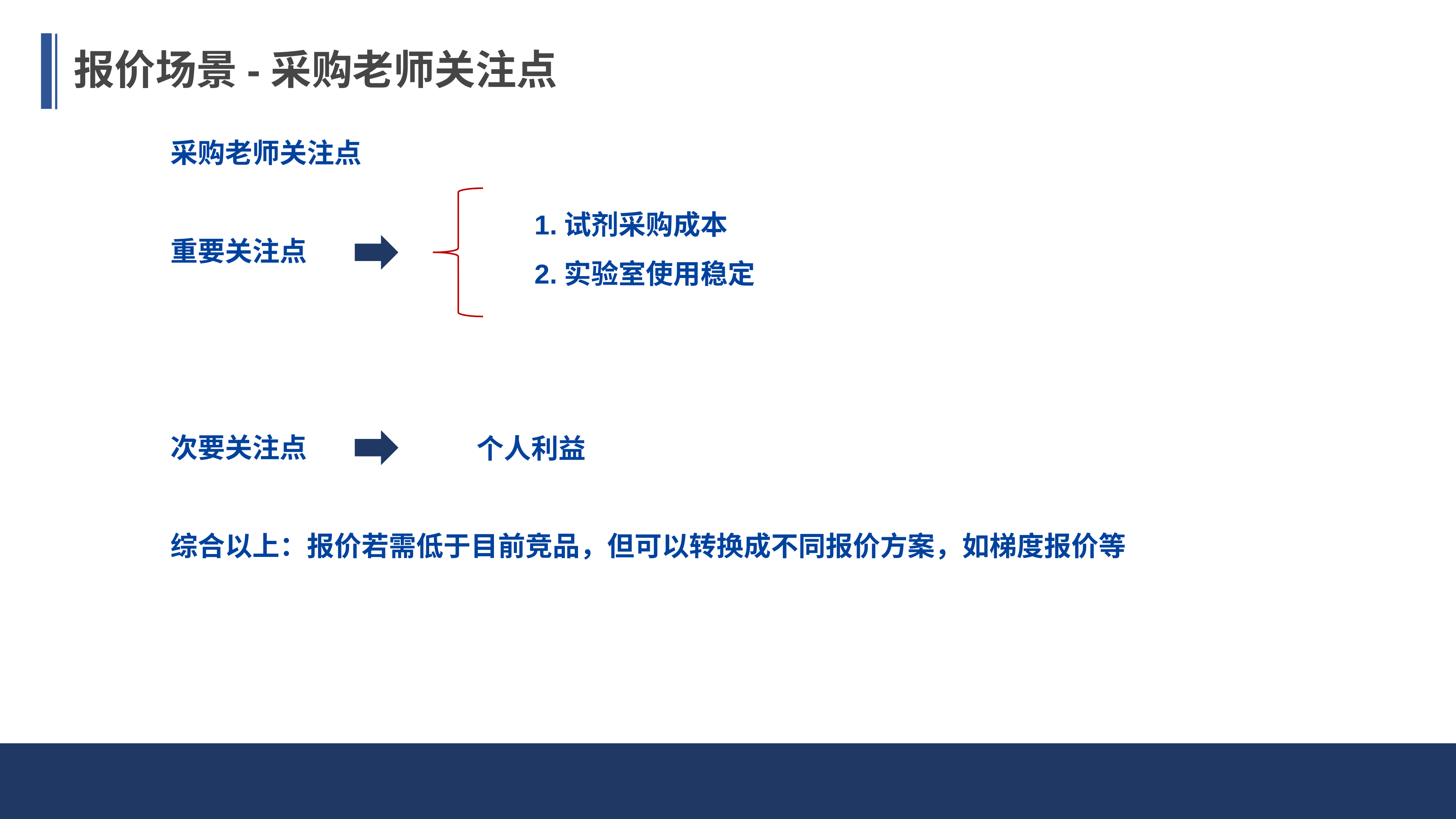

报价场景-采购老师关注点
采购老师关注点

重要关注点

次要关注点

综合以上：报价若需低于目前竞品，但可以转换成不同报价方案，如梯度报价等

1.试剂采购成本
2.实验室使用稳定

个人利益